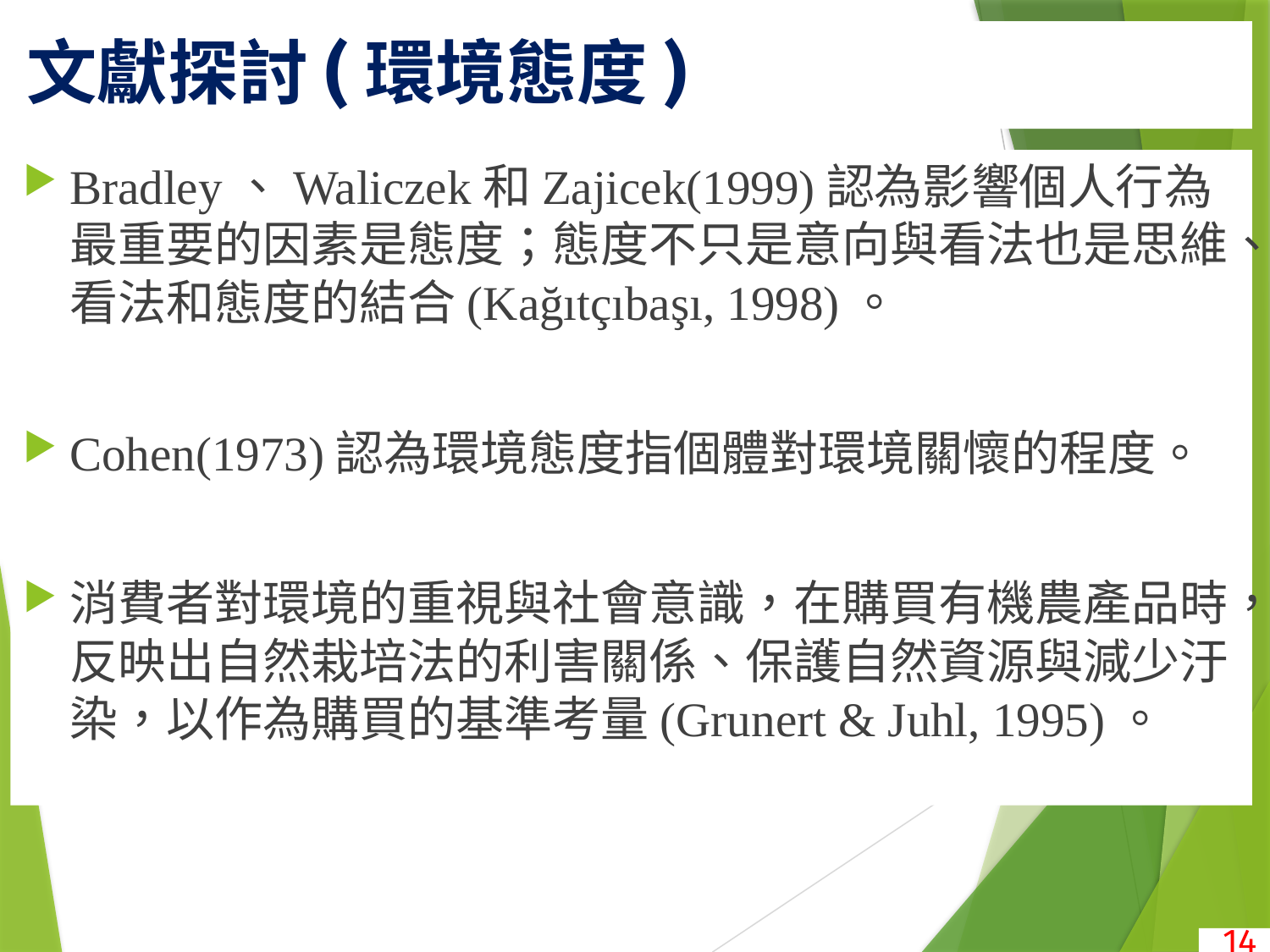

# 文獻探討(環境態度)
Bradley、Waliczek和Zajicek(1999)認為影響個人行為最重要的因素是態度；態度不只是意向與看法也是思維、看法和態度的結合(Kağıtçıbaşı, 1998)。

Cohen(1973)認為環境態度指個體對環境關懷的程度。

消費者對環境的重視與社會意識，在購買有機農產品時，反映出自然栽培法的利害關係、保護自然資源與減少汙染，以作為購買的基準考量(Grunert & Juhl, 1995)。

14